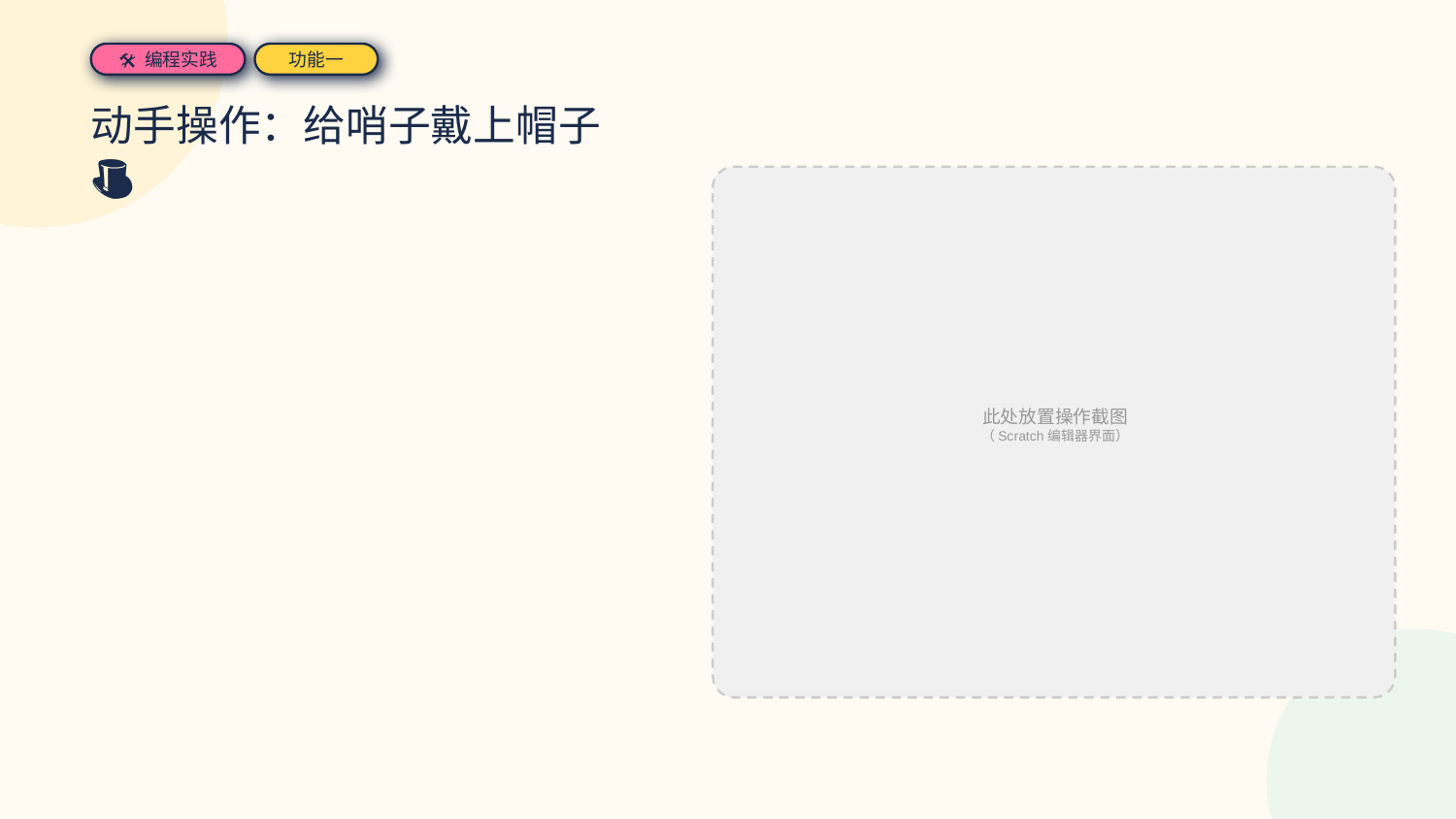

🛠 编程实践
功能一
动手操作：给哨子戴上帽子 🎩

此处放置操作截图
（Scratch编辑器界面）